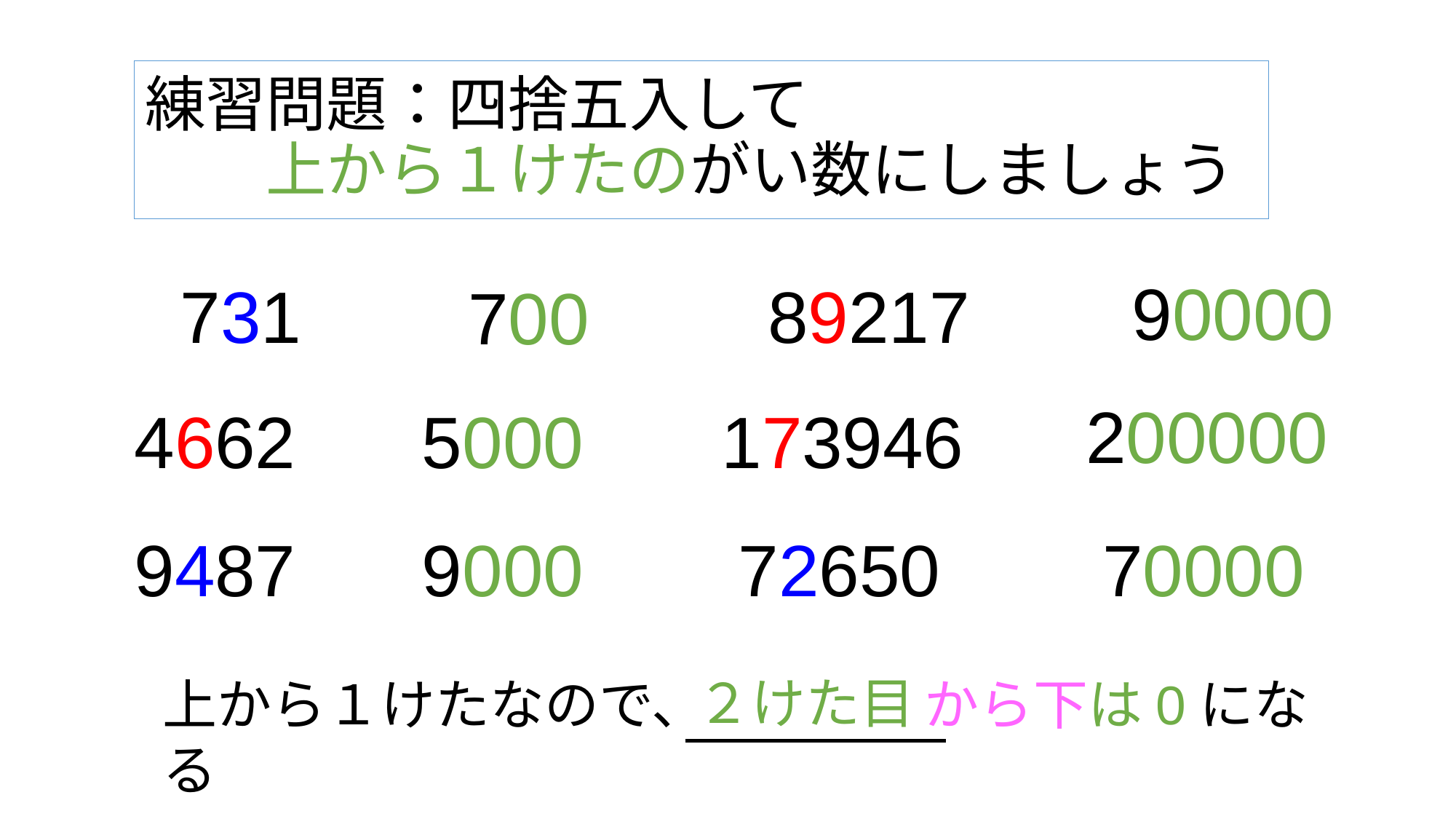

# 練習問題：四捨五入して 　　上から１けたのがい数にしましょう
90000
731
89217
700
200000
4662
5000
173946
9487
9000
72650
70000
２けた目
上から１けたなので、　　　　から下は0になる